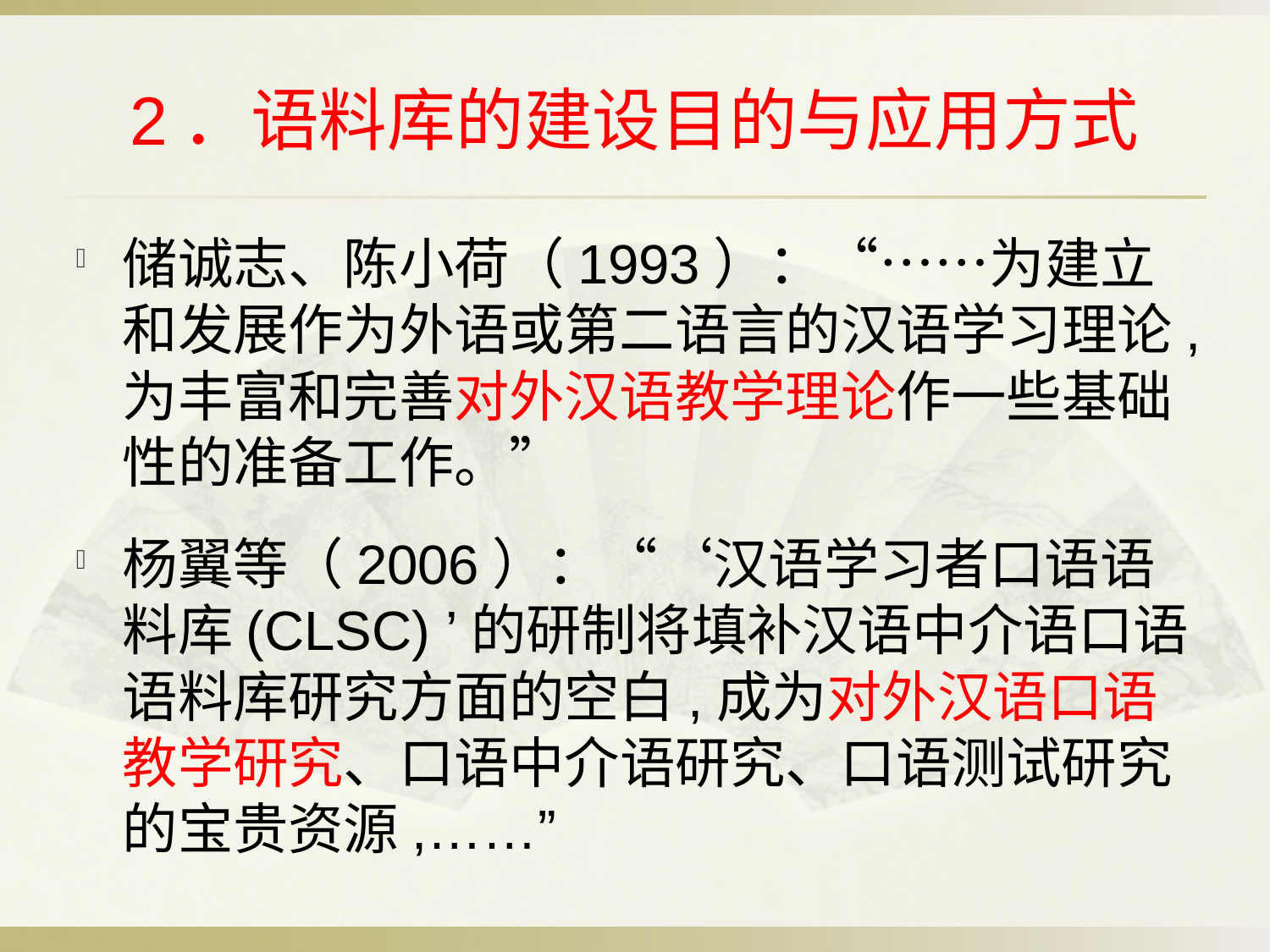

# 2．语料库的建设目的与应用方式
储诚志、陈小荷（1993）：“……为建立和发展作为外语或第二语言的汉语学习理论,为丰富和完善对外汉语教学理论作一些基础性的准备工作。”

杨翼等（2006）：“‘汉语学习者口语语料库(CLSC) ’的研制将填补汉语中介语口语语料库研究方面的空白,成为对外汉语口语教学研究、口语中介语研究、口语测试研究的宝贵资源,……”